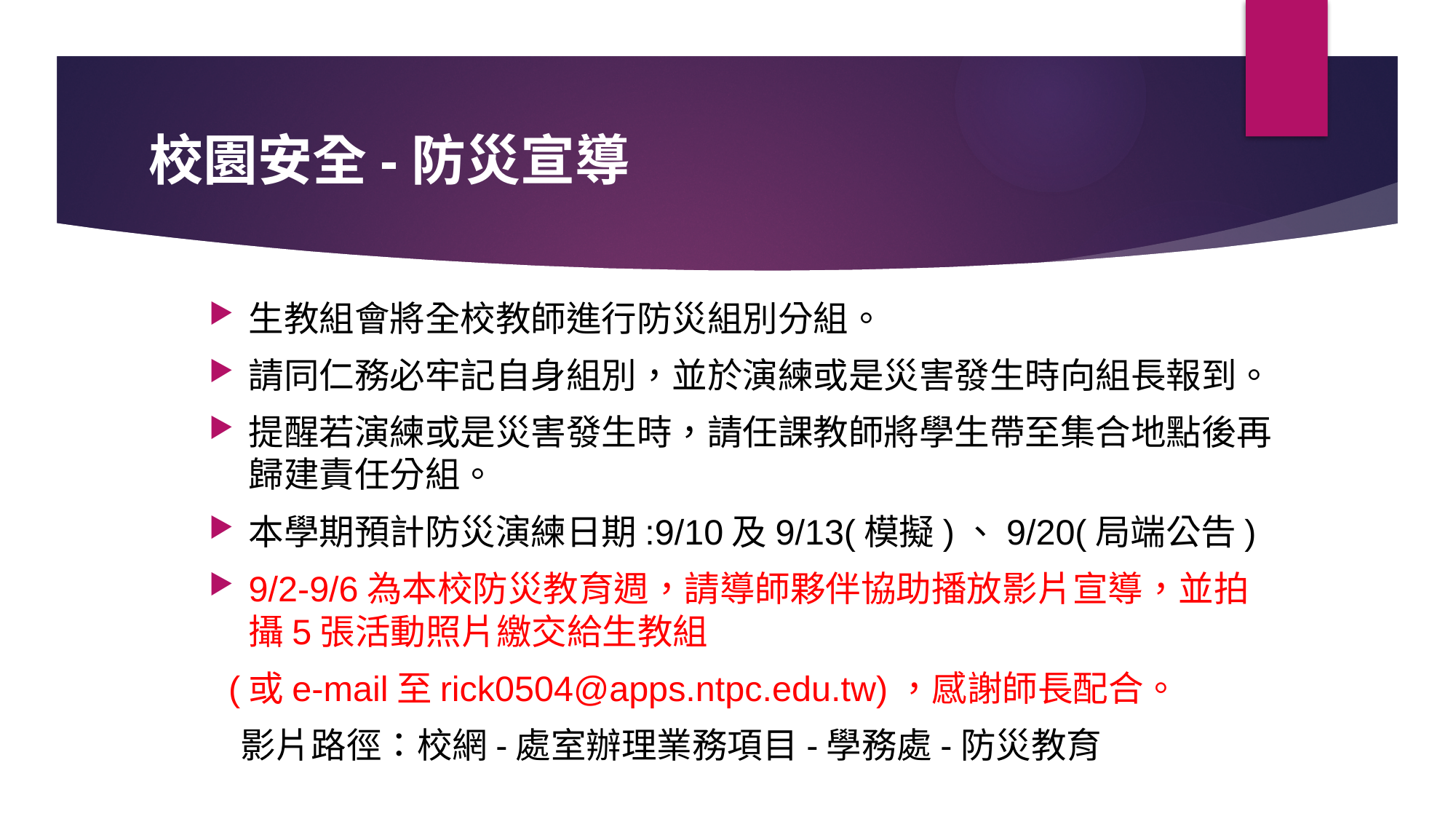

# 校園安全-防災宣導
生教組會將全校教師進行防災組別分組。
請同仁務必牢記自身組別，並於演練或是災害發生時向組長報到。
提醒若演練或是災害發生時，請任課教師將學生帶至集合地點後再歸建責任分組。
本學期預計防災演練日期:9/10及9/13(模擬)、9/20(局端公告)
9/2-9/6為本校防災教育週，請導師夥伴協助播放影片宣導，並拍攝5張活動照片繳交給生教組
  (或e-mail至rick0504@apps.ntpc.edu.tw)，感謝師長配合。
   影片路徑：校網-處室辦理業務項目-學務處-防災教育